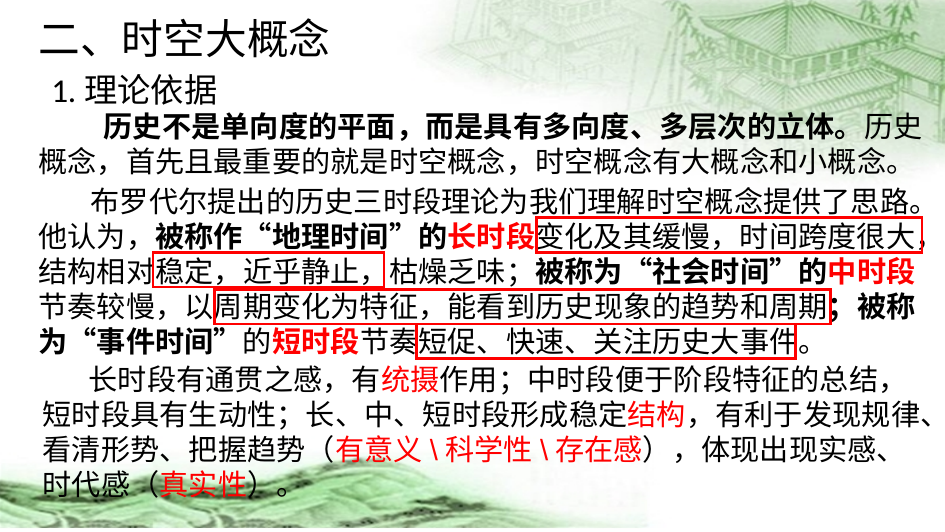

二、时空大概念
  1.理论依据
         历史不是单向度的平面，而是具有多向度、多层次的立体。历史概念，首先且最重要的就是时空概念，时空概念有大概念和小概念。
       布罗代尔提出的历史三时段理论为我们理解时空概念提供了思路。他认为，被称作“地理时间”的长时段变化及其缓慢，时间跨度很大，结构相对稳定，近乎静止，枯燥乏味；被称为“社会时间”的中时段节奏较慢，以周期变化为特征，能看到历史现象的趋势和周期；被称为“事件时间”的短时段节奏短促、快速、关注历史大事件。

      长时段有通贯之感，有统摄作用；中时段便于阶段特征的总结，短时段具有生动性；长、中、短时段形成稳定结构，有利于发现规律、看清形势、把握趋势（有意义\科学性\存在感），体现出现实感、时代感（真实性）。